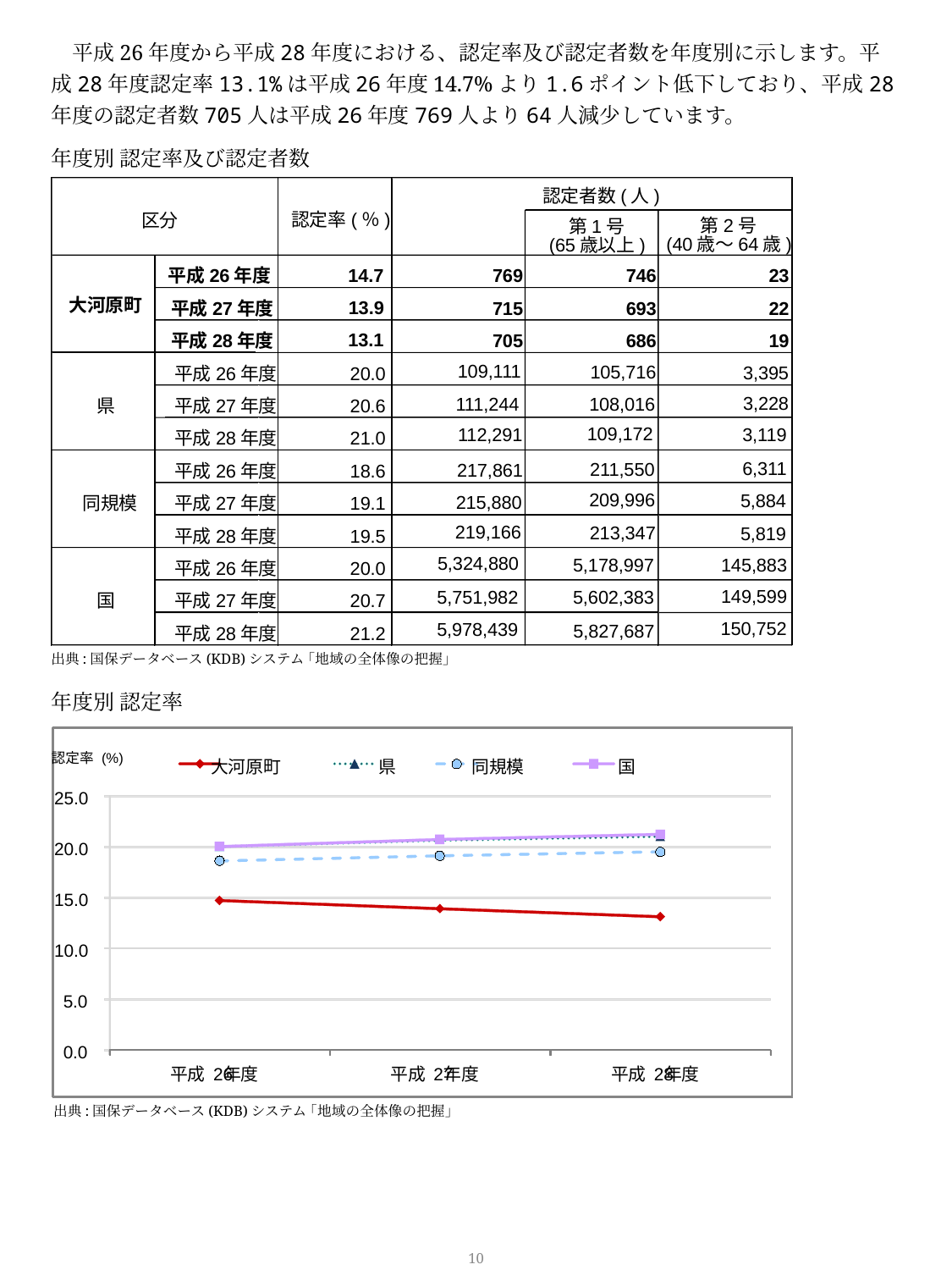

平成26年度から平成28年度における、認定率及び認定者数を年度別に示します。平成28年度認定率13.1%は平成26年度14.7%より1.6ポイント低下しており、平成28年度の認定者数705人は平成26年度769人より64人減少しています。
年度別 認定率及び認定者数

認定者数(人)
認定率(％)
区分

第2号
第1号
(40歳～64歳)
(65歳以上)

平成26年度
14.7

769
746
23

大河原町
13.9
平成27年度
715
693
22

13.1
平成28年度
705
686
19

109,111
105,716
3,395
平成26年度
20.0

3,228
111,244
108,016
県
平成27年度
20.6

109,172
112,291
3,119
平成28年度
21.0

6,311
211,550
217,861
平成26年度
18.6

209,996
5,884
215,880
同規模
平成27年度
19.1

219,166
213,347
5,819
平成28年度
19.5

5,324,880
5,178,997
145,883
平成26年度
20.0

149,599
5,751,982
5,602,383
国
平成27年度
20.7

150,752
5,978,439
5,827,687
平成28年度
21.2

出典:国保データベース(KDB)システム ｢地域の全体像の把握｣
年度別 認定率

認定率
(%)
大河原町
県
同規模
国

25.0

20.0

15.0

10.0
5.0
0.0

平成
26
年度
平成
27
年度
平成
28
年度
出典:国保データベース(KDB)システム ｢地域の全体像の把握｣
10